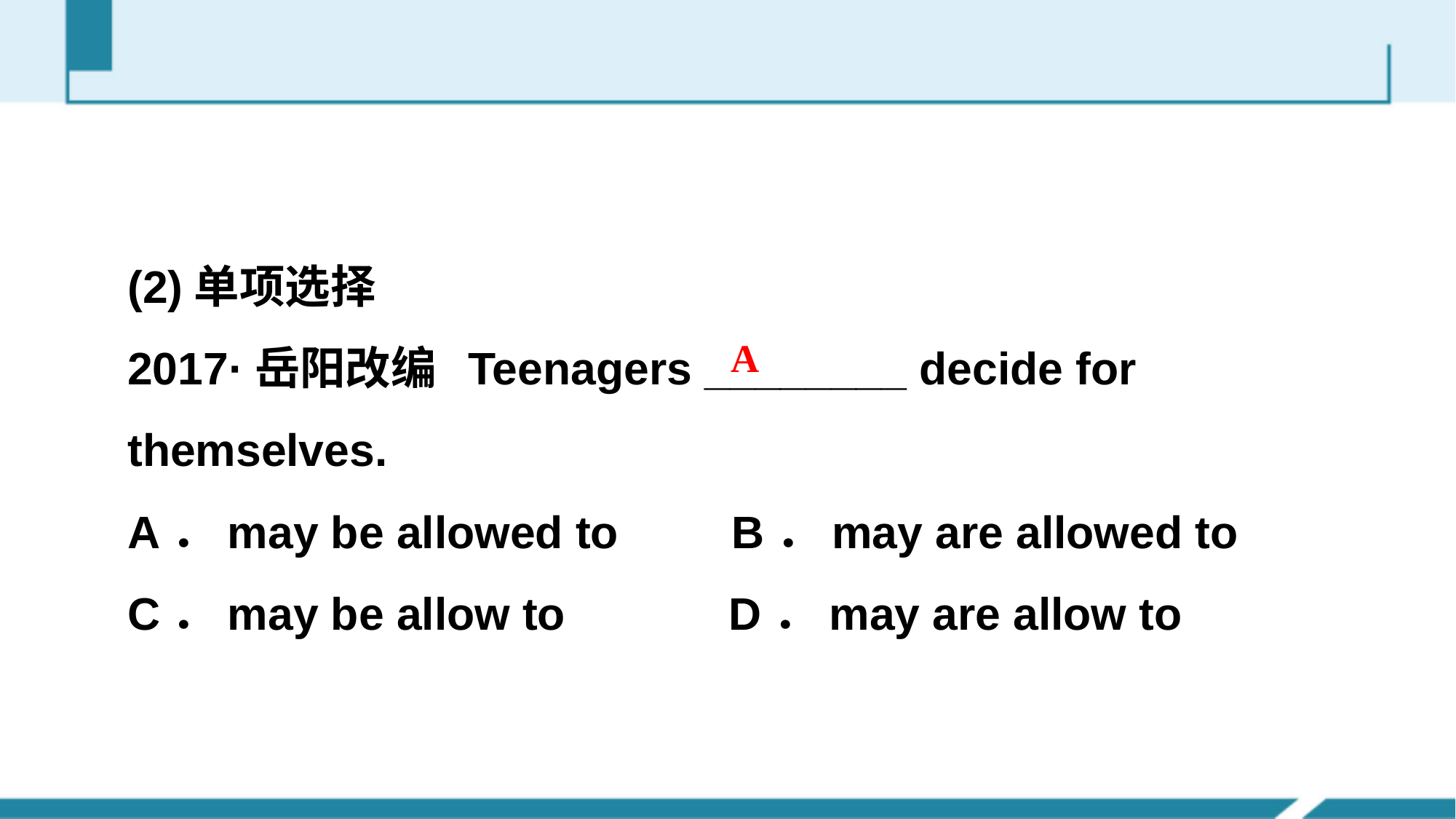

#
(2)单项选择
2017·岳阳改编  Teen­agers ________ decide for themselves.
A．may be allowed to         B．may are allowed to
C．may be allow to             D．may are allow to
A